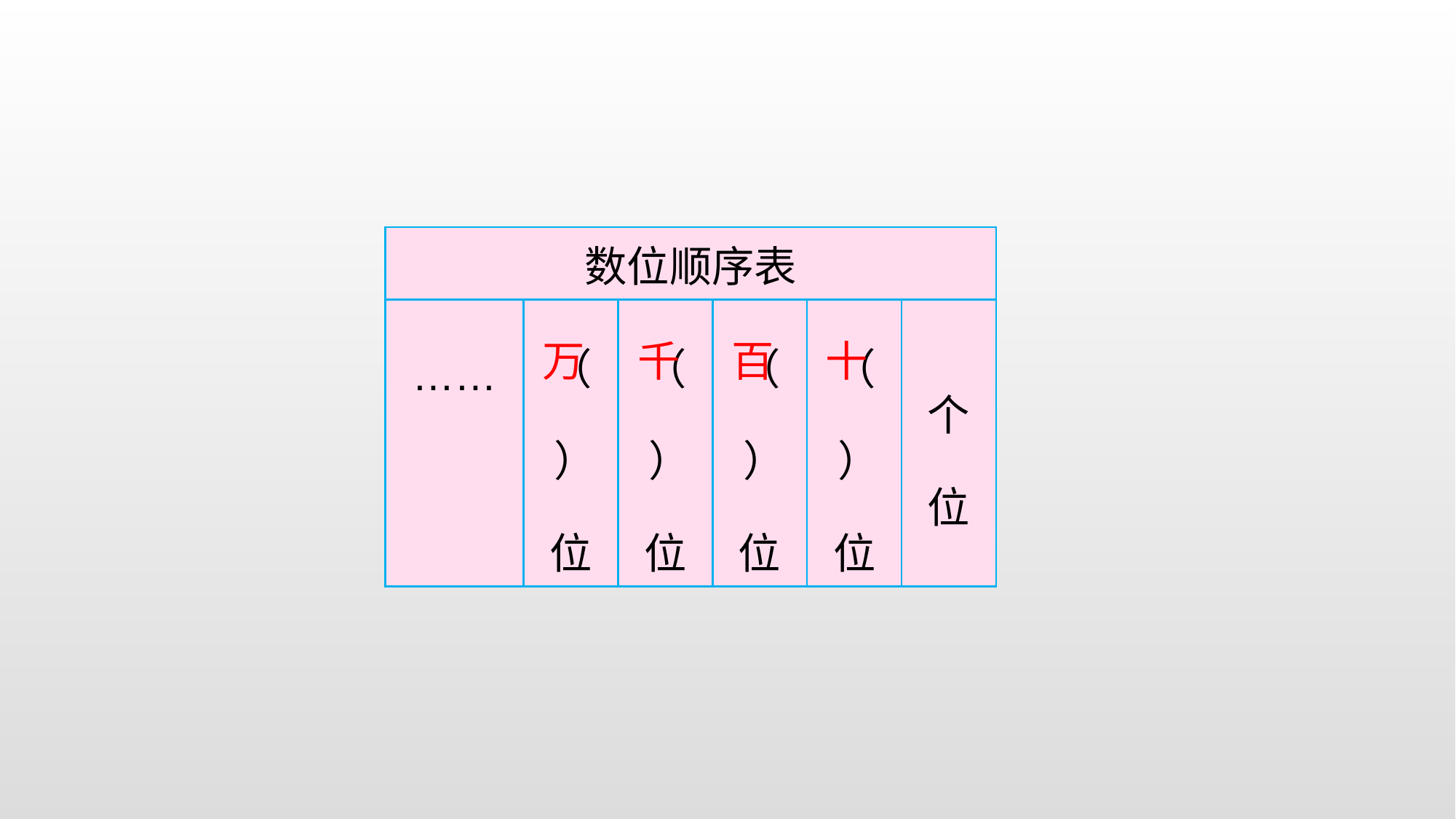

| 数位顺序表 |  |  |  |  |  |
| --- | --- | --- | --- | --- | --- |
| …… | （ ）位 | （ ）位 | （ ）位 | （ ）位 | 个 位 |
万
千
百
十